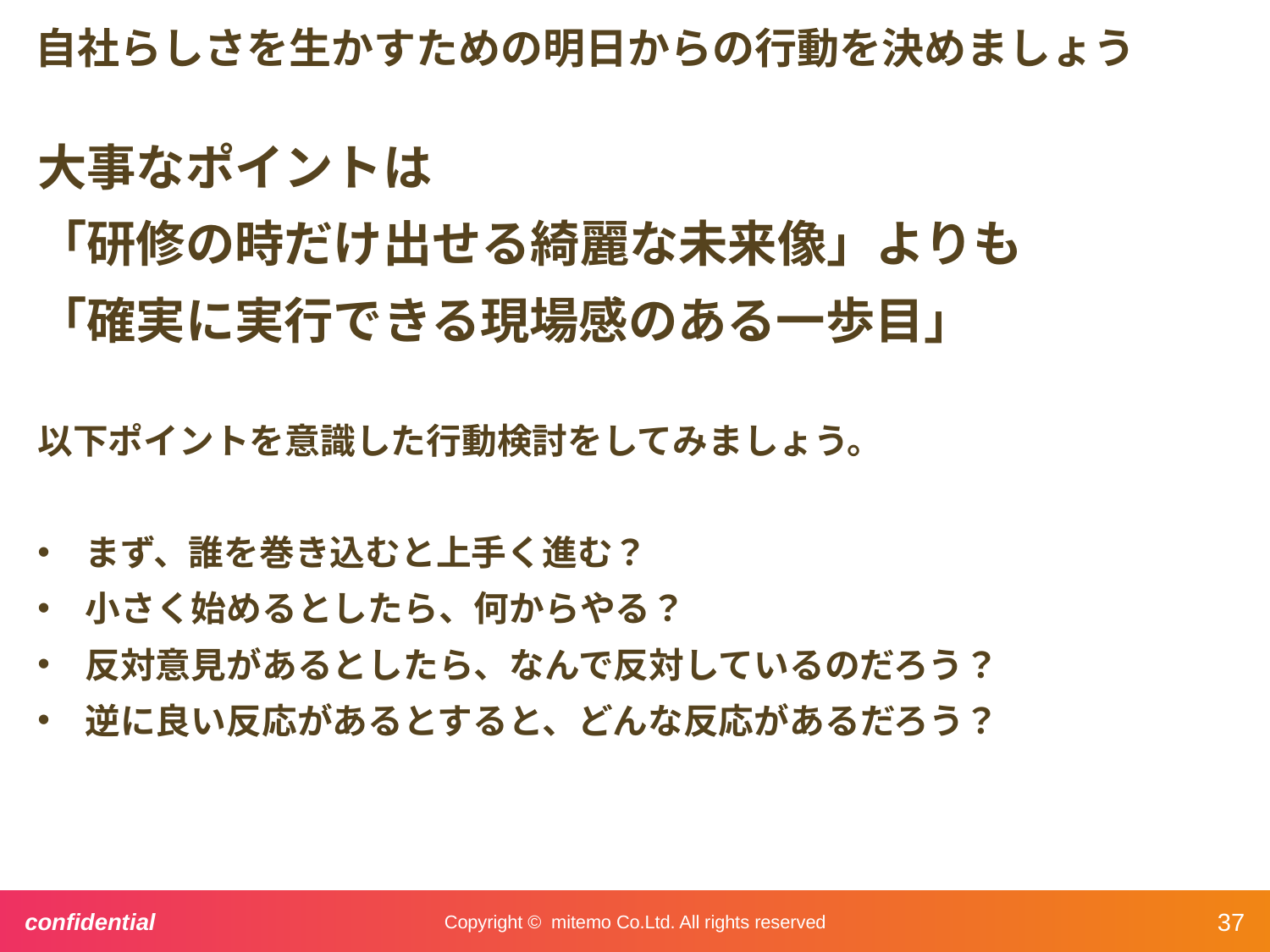

# 自社らしさを生かすための明日からの行動を決めましょう
大事なポイントは
「研修の時だけ出せる綺麗な未来像」よりも
「確実に実行できる現場感のある一歩目」

以下ポイントを意識した行動検討をしてみましょう。

まず、誰を巻き込むと上手く進む？
小さく始めるとしたら、何からやる？
反対意見があるとしたら、なんで反対しているのだろう？
逆に良い反応があるとすると、どんな反応があるだろう？